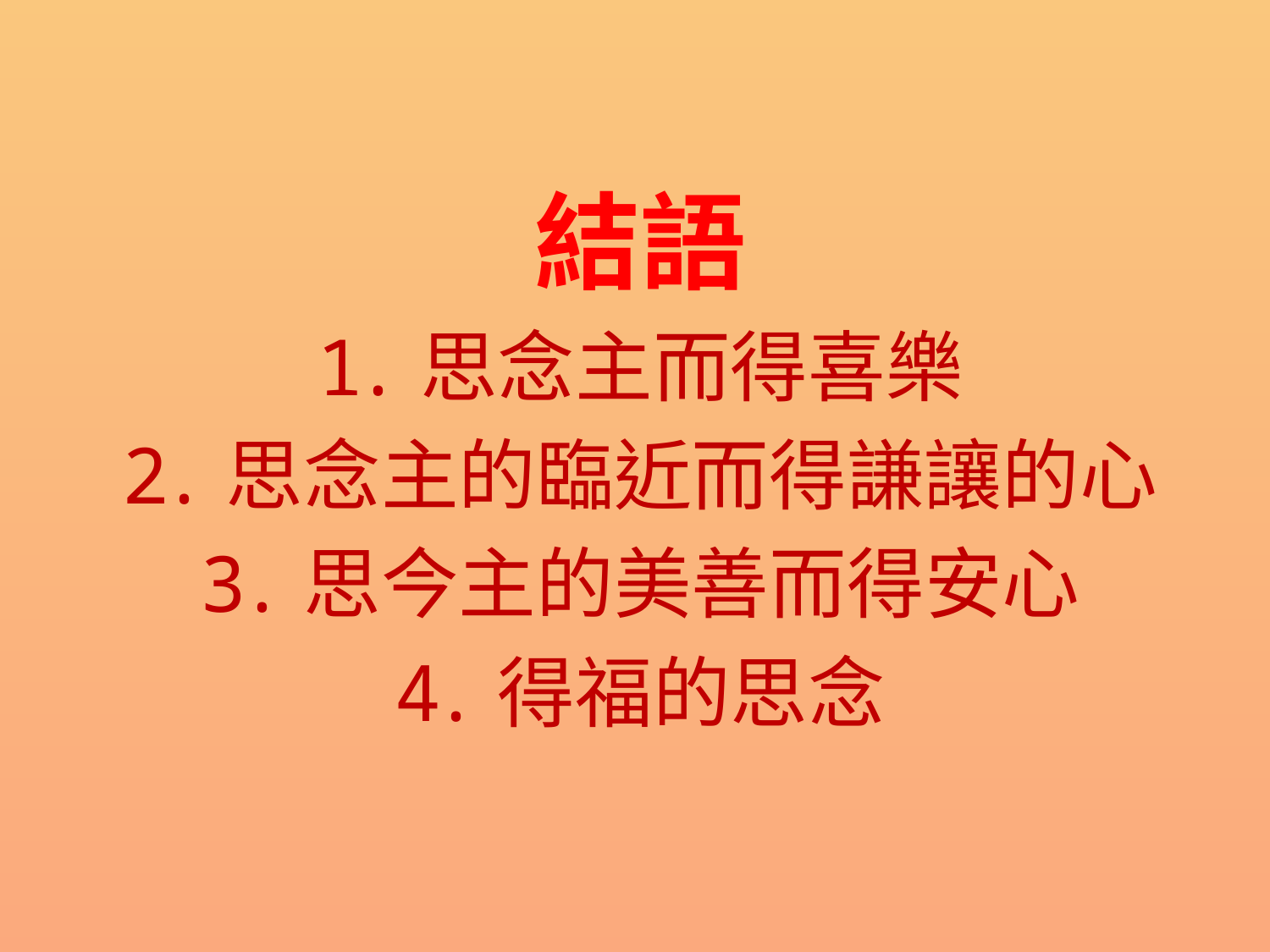

結語
思念主而得喜樂
思念主的臨近而得謙讓的心
思今主的美善而得安心
得福的思念